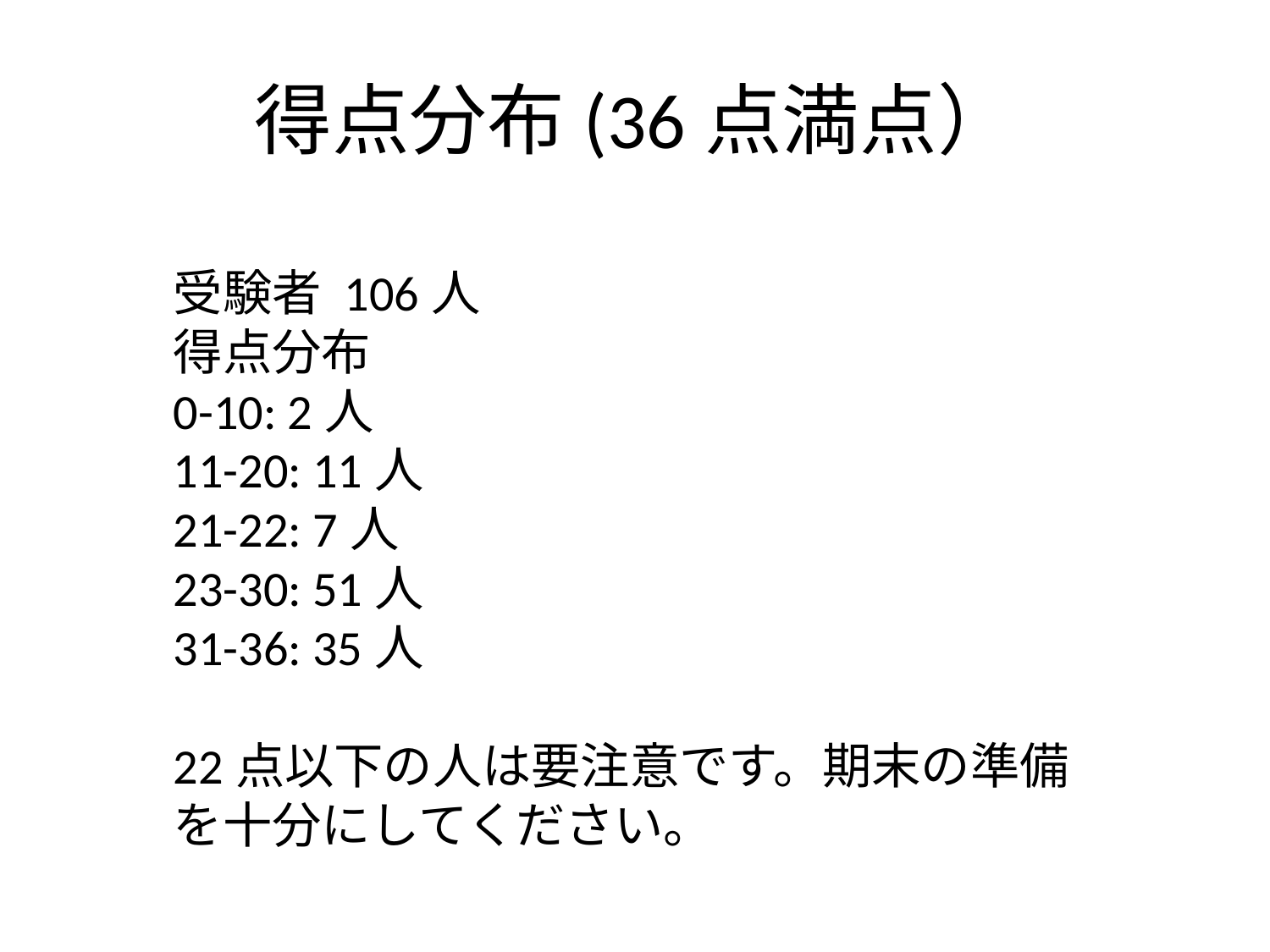

# 得点分布(36点満点）
受験者 106人
得点分布
0-10: 2人
11-20: 11人
21-22: 7人
23-30: 51人
31-36: 35人

22点以下の人は要注意です。期末の準備を十分にしてください。